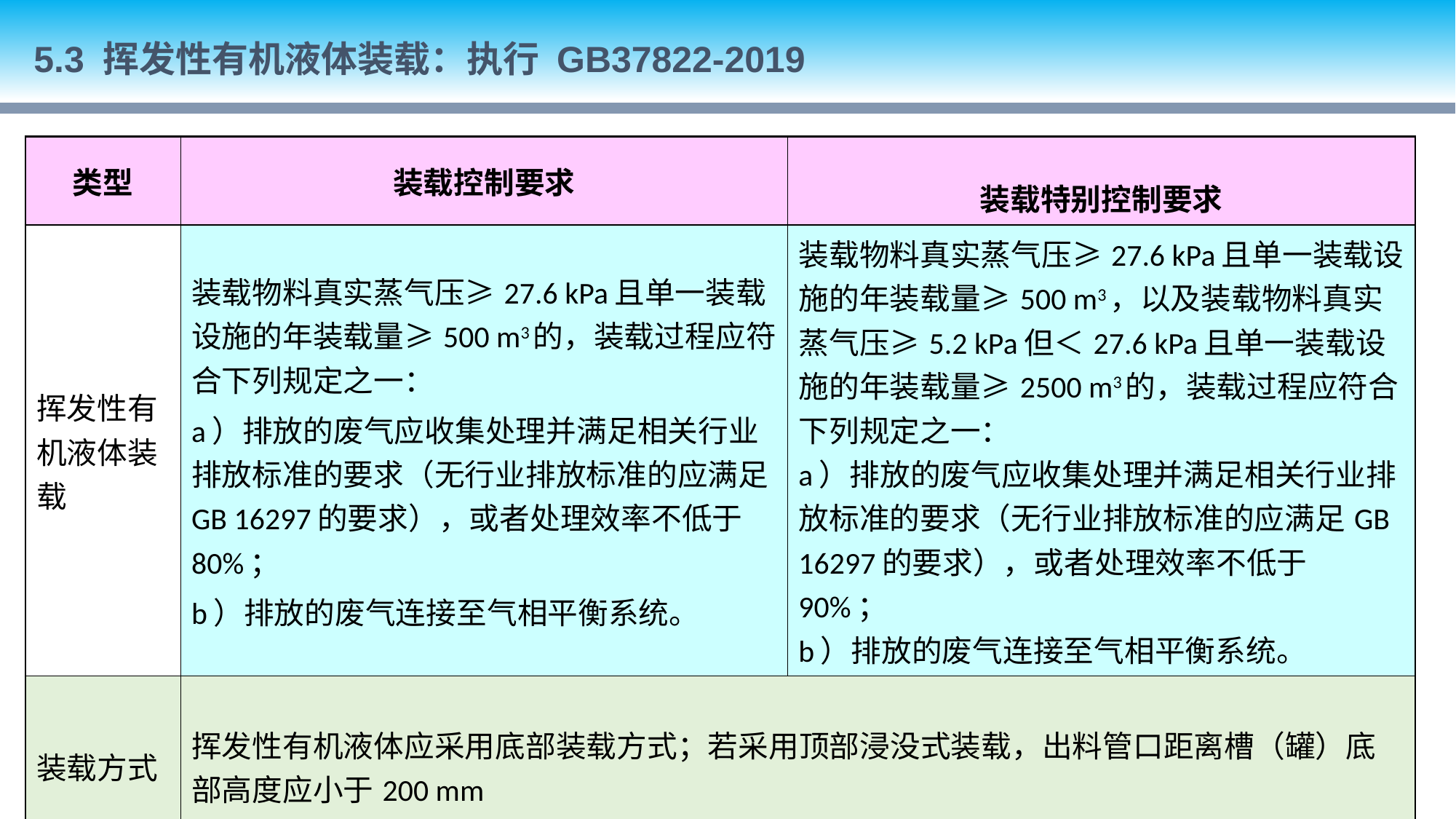

# 5.3 挥发性有机液体装载：执行 GB37822-2019
| 类型 | 装载控制要求 | 装载特别控制要求 |
| --- | --- | --- |
| 挥发性有机液体装载 | 装载物料真实蒸气压≥27.6 kPa且单一装载设施的年装载量≥500 m3的，装载过程应符合下列规定之一： a）排放的废气应收集处理并满足相关行业排放标准的要求（无行业排放标准的应满足GB 16297的要求），或者处理效率不低于80%； b）排放的废气连接至气相平衡系统。 | 装载物料真实蒸气压≥27.6 kPa且单一装载设施的年装载量≥500 m3，以及装载物料真实蒸气压≥5.2 kPa但＜27.6 kPa且单一装载设施的年装载量≥2500 m3的，装载过程应符合下列规定之一： a）排放的废气应收集处理并满足相关行业排放标准的要求（无行业排放标准的应满足GB 16297的要求），或者处理效率不低于90%； b）排放的废气连接至气相平衡系统。 |
| 装载方式 | 挥发性有机液体应采用底部装载方式；若采用顶部浸没式装载，出料管口距离槽（罐）底部高度应小于200 mm |  |
87